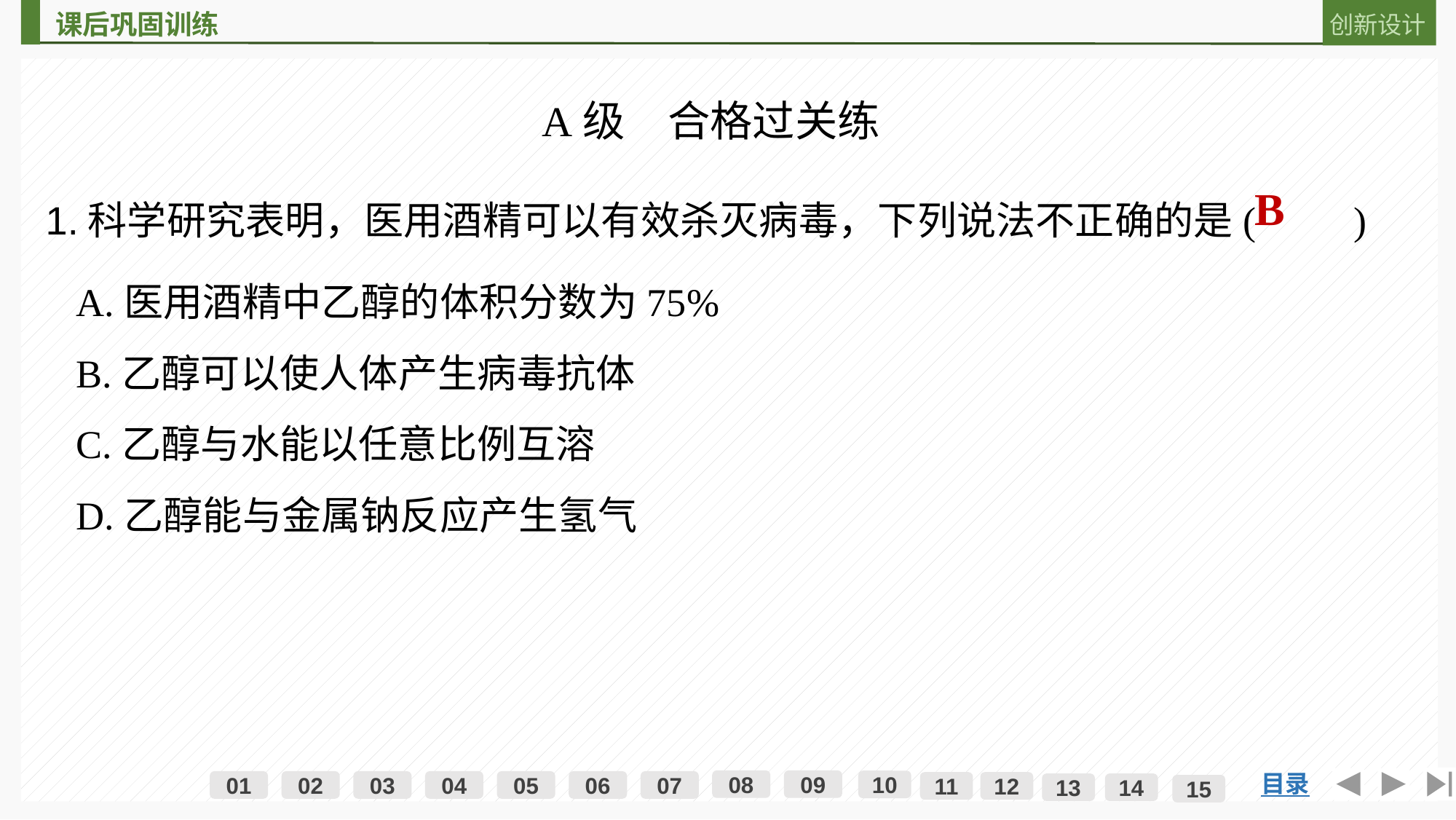

A级　合格过关练
1.科学研究表明，医用酒精可以有效杀灭病毒，下列说法不正确的是(　　)
B
A.医用酒精中乙醇的体积分数为75%
B.乙醇可以使人体产生病毒抗体
C.乙醇与水能以任意比例互溶
D.乙醇能与金属钠反应产生氢气